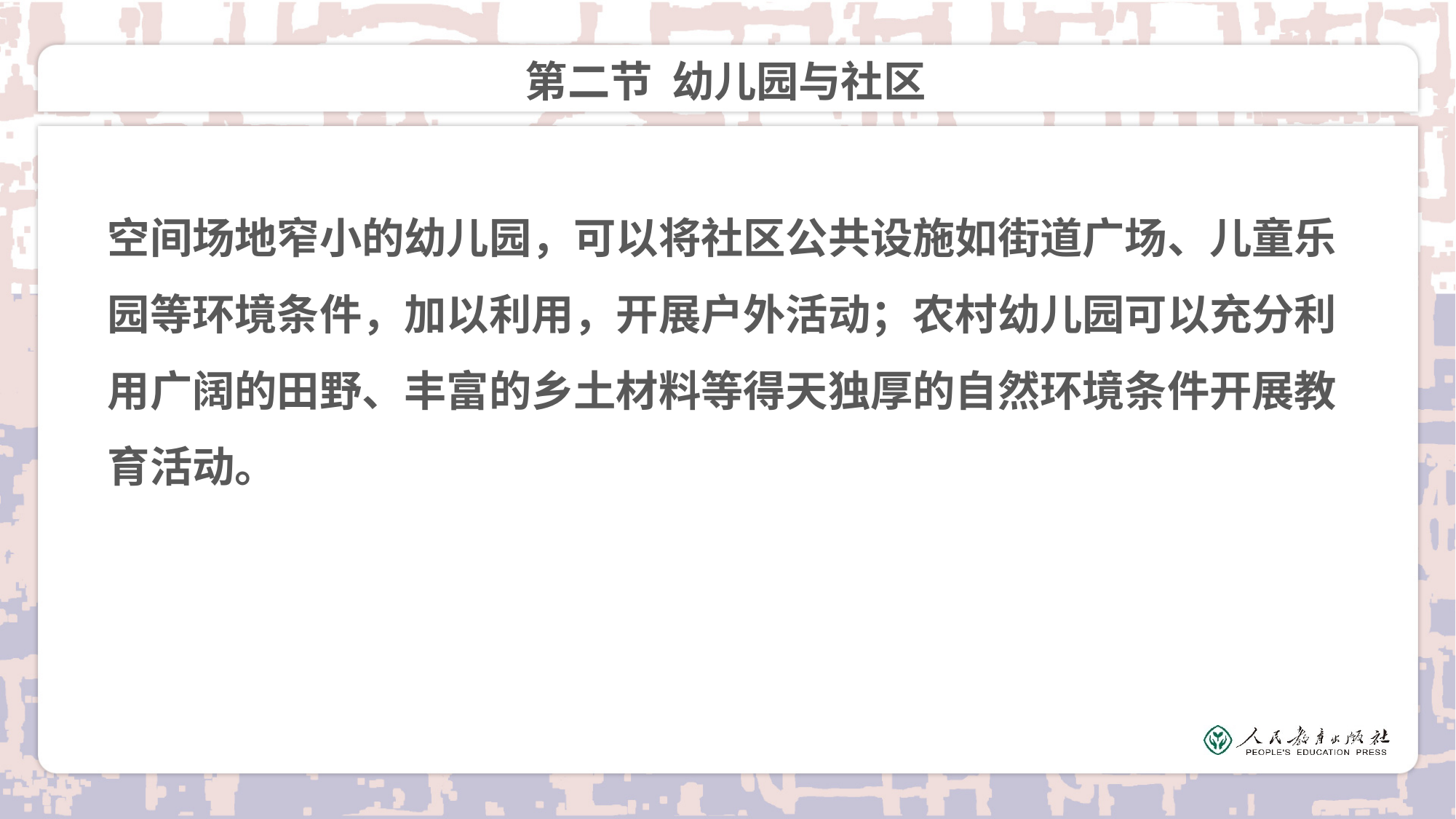

# 第二节  幼儿园与社区
空间场地窄小的幼儿园，可以将社区公共设施如街道广场、儿童乐园等环境条件，加以利用，开展户外活动；农村幼儿园可以充分利用广阔的田野、丰富的乡土材料等得天独厚的自然环境条件开展教育活动。